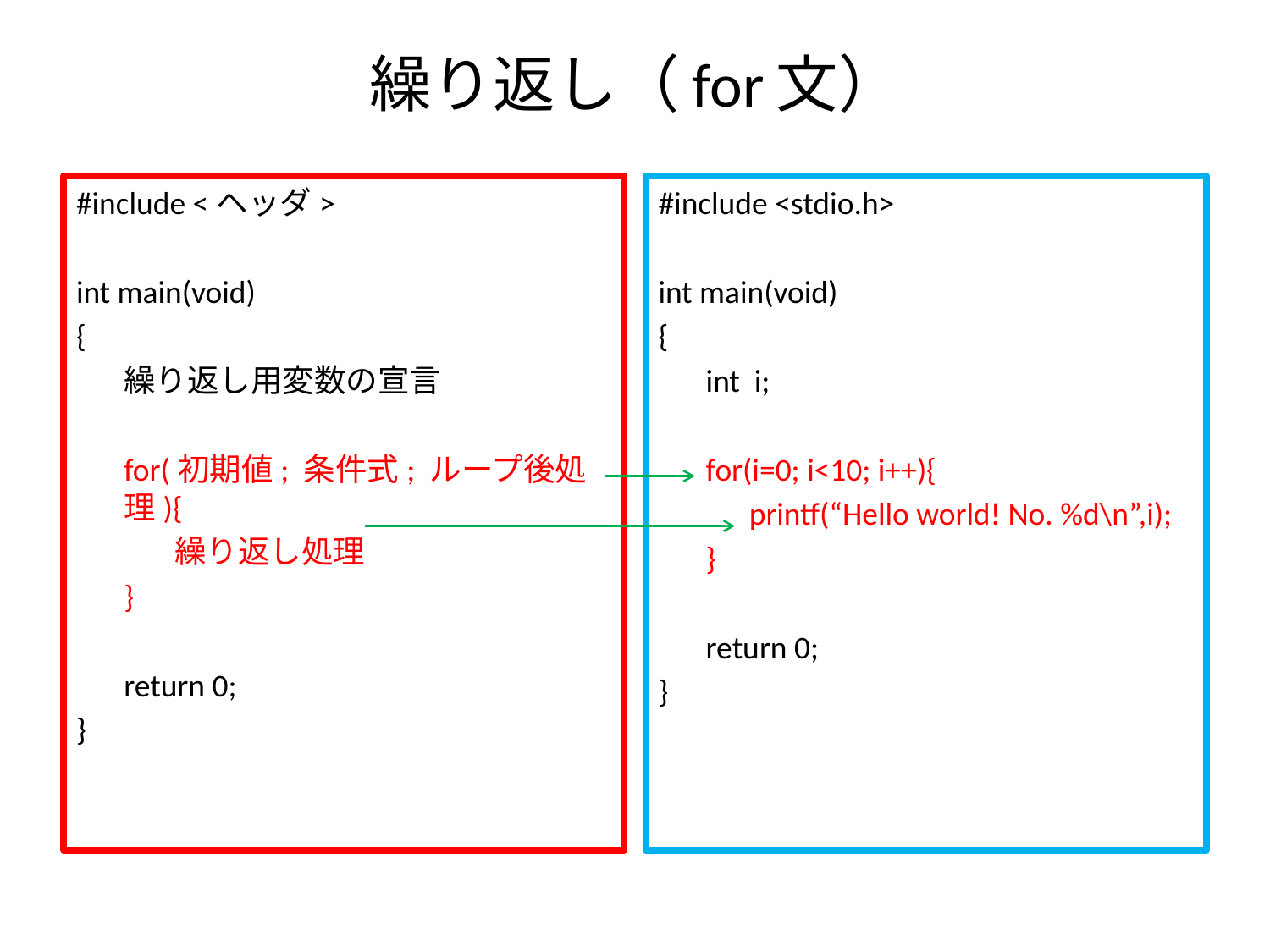

# 繰り返し（for文）
#include <ヘッダ>

int main(void)
{
	繰り返し用変数の宣言

	for(初期値; 条件式; ループ後処理){
	      繰り返し処理
	}

	return 0;
}
#include <stdio.h>

int main(void)
{
	int  i;

	for(i=0; i<10; i++){
	      printf(“Hello world! No. %d\n”,i);
	}

	return 0;
}